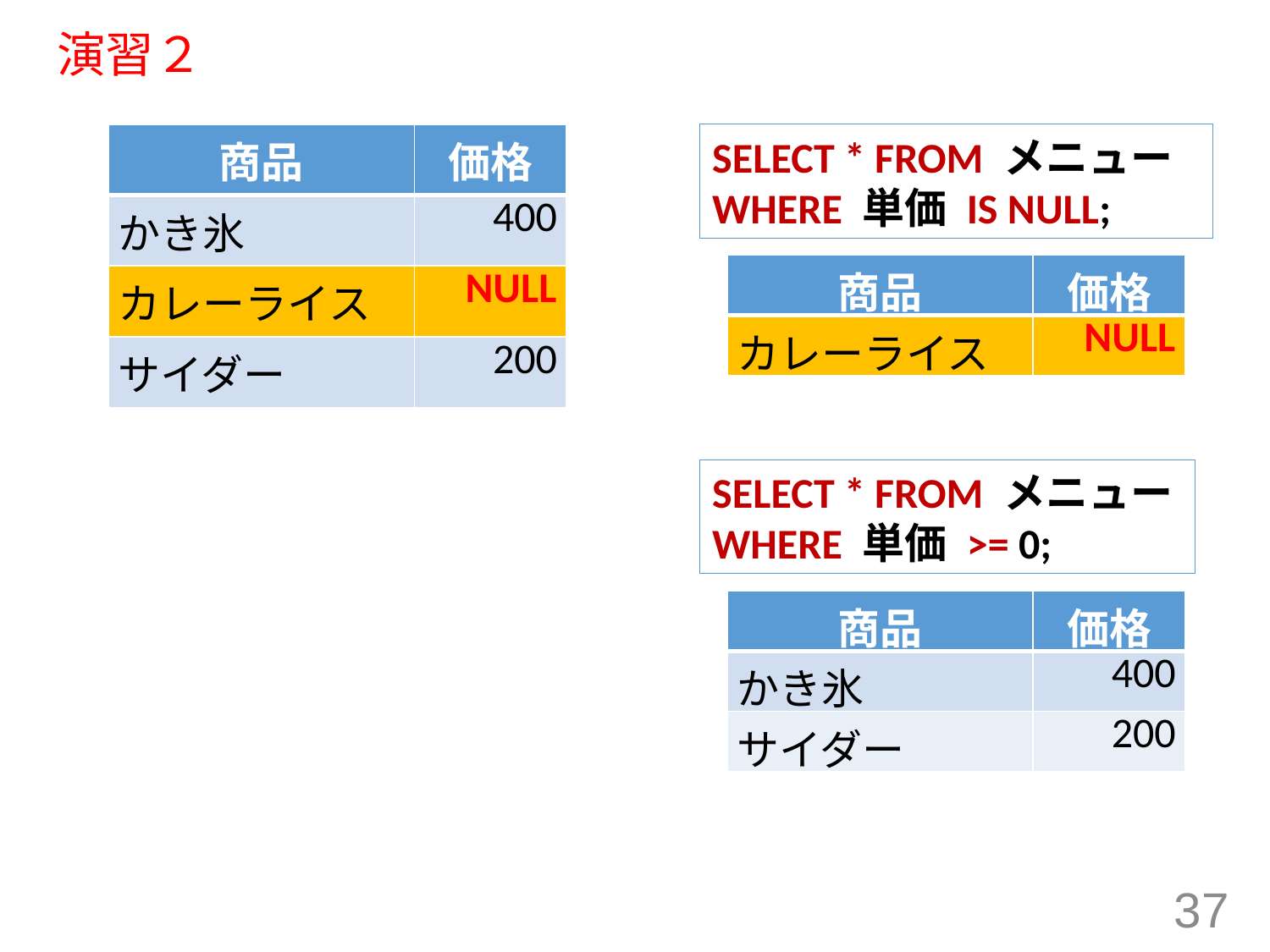

# 演習２
| 商品 | 価格 |
| --- | --- |
| かき氷 | 400 |
| カレーライス | NULL |
| サイダー | 200 |
SELECT * FROM メニュー WHERE 単価 IS NULL;
| 商品 | 価格 |
| --- | --- |
| カレーライス | NULL |
SELECT * FROM メニュー WHERE 単価 >= 0;
| 商品 | 価格 |
| --- | --- |
| かき氷 | 400 |
| サイダー | 200 |
37